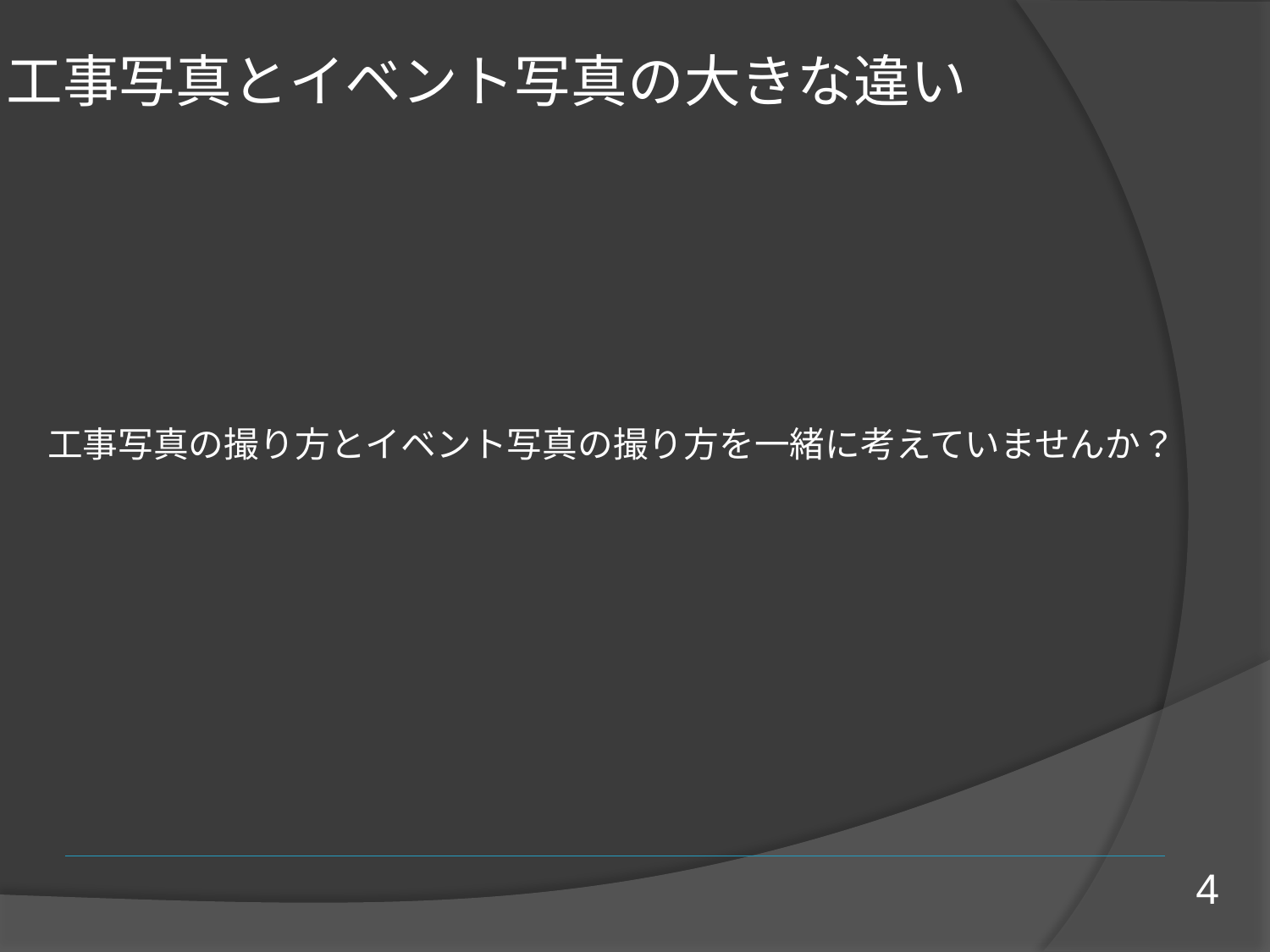

# 工事写真とイベント写真の大きな違い
工事写真の撮り方とイベント写真の撮り方を一緒に考えていませんか？
4